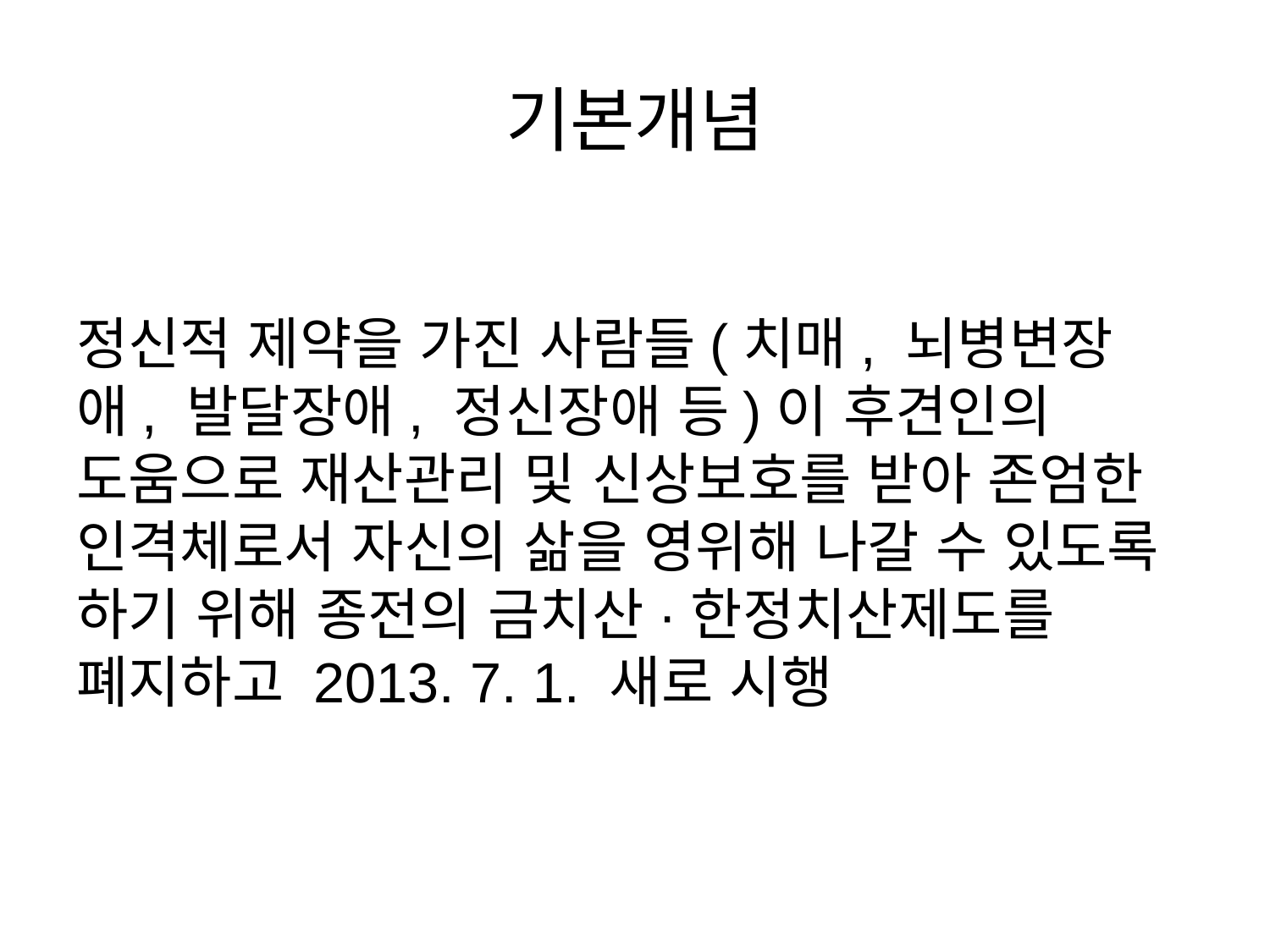

# 기본개념

정신적 제약을 가진 사람들(치매, 뇌병변장애, 발달장애, 정신장애 등)이 후견인의 도움으로 재산관리 및 신상보호를 받아 존엄한 인격체로서 자신의 삶을 영위해 나갈 수 있도록 하기 위해 종전의 금치산·한정치산제도를 폐지하고 2013. 7. 1. 새로 시행